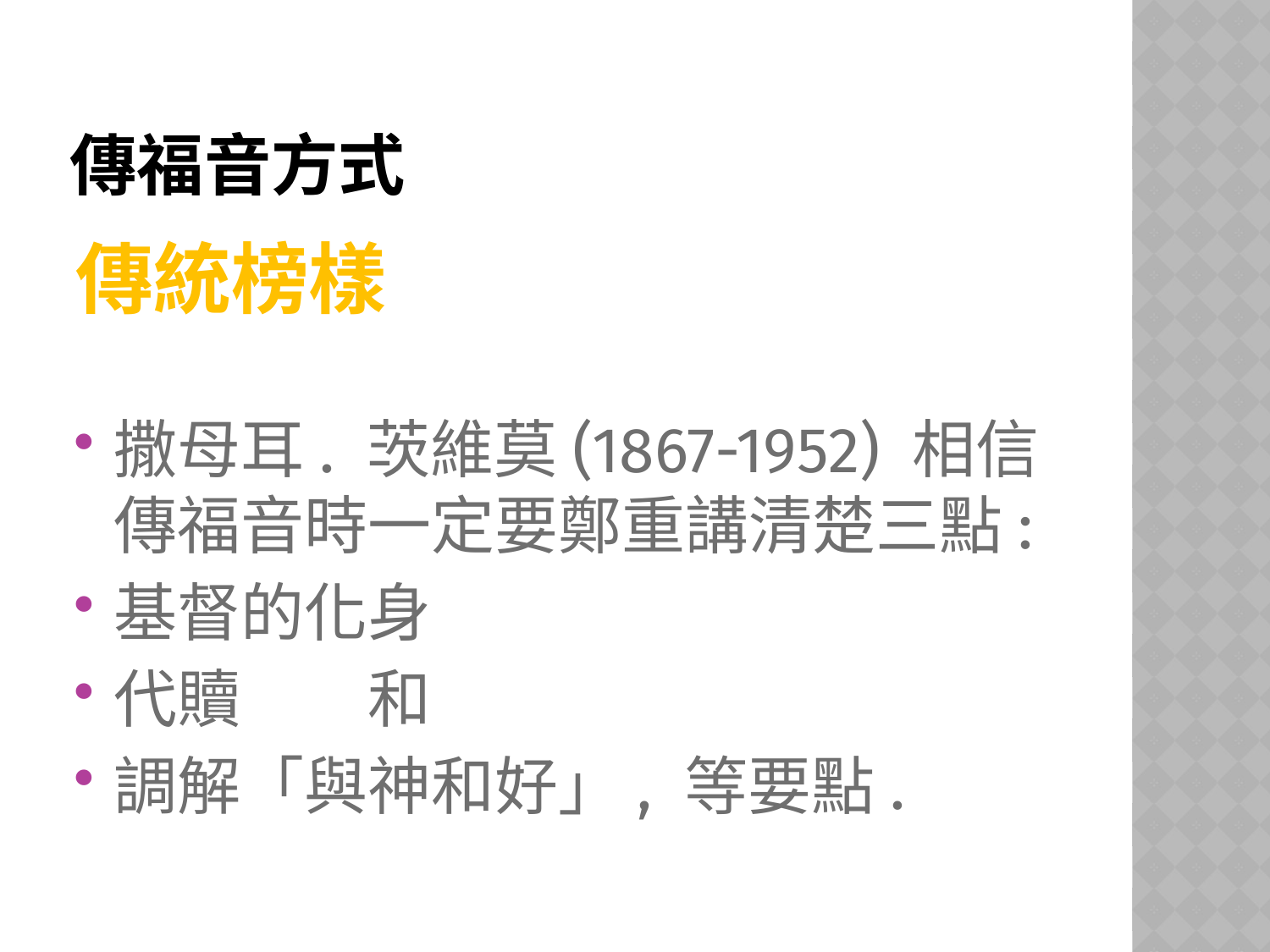

# 傳福音方式
傳統榜樣

撒母耳. 茨維莫(1867-1952) 相信 傳福音時一定要鄭重講清楚三點:
基督的化身
代贖	和
調解「與神和好」, 等要點.